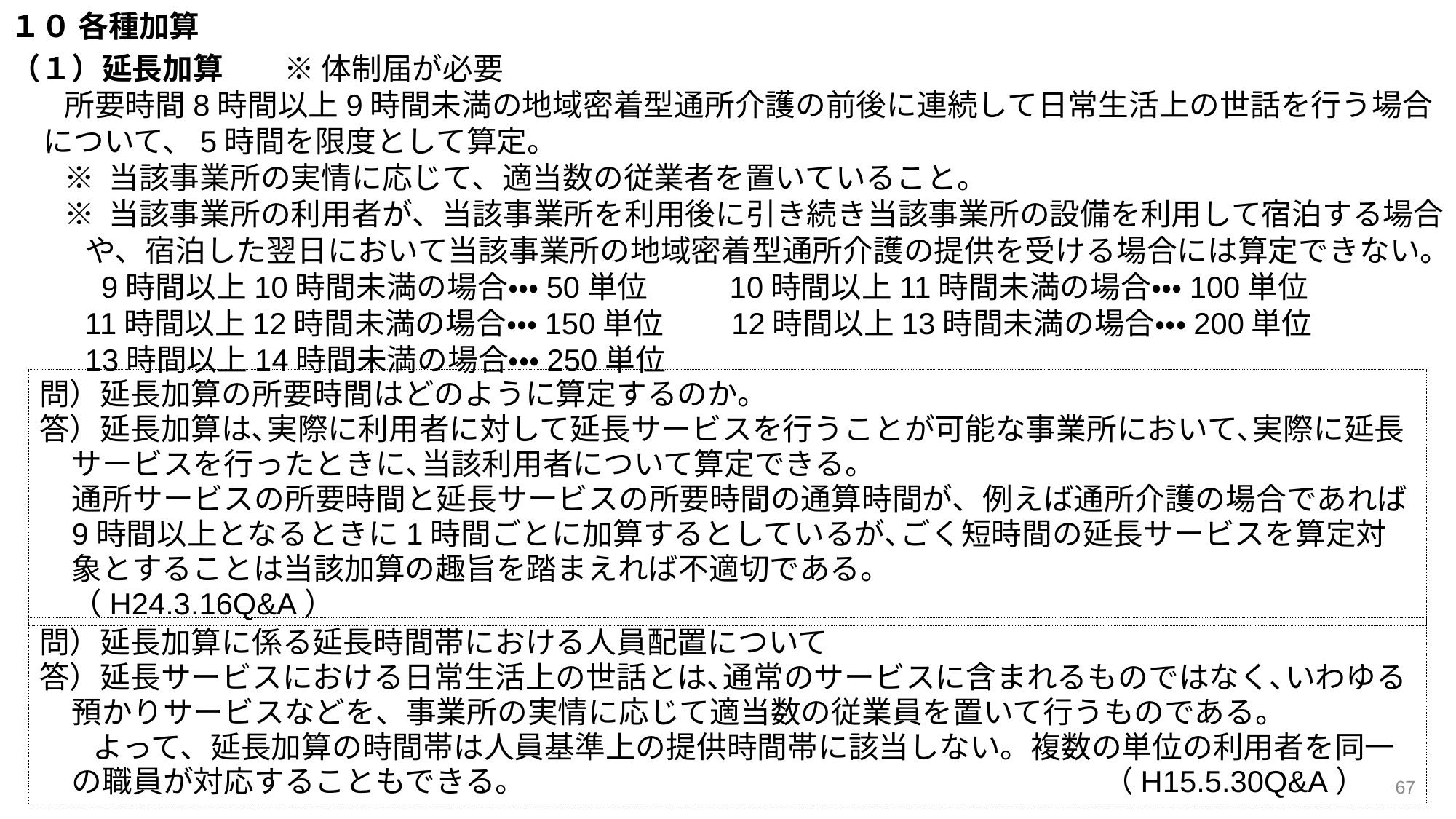

１０ 各種加算

（１）延長加算　　※ 体制届が必要
所要時間8時間以上9時間未満の地域密着型通所介護の前後に連続して日常生活上の世話を行う場合について、5時間を限度として算定。
※ 当該事業所の実情に応じて、適当数の従業者を置いていること。
※ 当該事業所の利用者が、当該事業所を利用後に引き続き当該事業所の設備を利用して宿泊する場合や、宿泊した翌日において当該事業所の地域密着型通所介護の提供を受ける場合には算定できない。
　9時間以上10時間未満の場合・・・50単位　  　10時間以上11時間未満の場合・・・100単位
11時間以上12時間未満の場合・・・150単位　　12時間以上13時間未満の場合・・・200単位
13時間以上14時間未満の場合・・・250単位
問）延長加算の所要時間はどのように算定するのか。
答）延長加算は､実際に利用者に対して延長サービスを行うことが可能な事業所において､実際に延長サービスを行ったときに､当該利用者について算定できる。
通所サービスの所要時間と延長サービスの所要時間の通算時間が、例えば通所介護の場合であれば9時間以上となるときに1時間ごとに加算するとしているが､ごく短時間の延長サービスを算定対象とすることは当該加算の趣旨を踏まえれば不適切である。　　　　　　　　　　（H24.3.16Q&A）
問）延長加算に係る延長時間帯における人員配置について
答）延長サービスにおける日常生活上の世話とは､通常のサービスに含まれるものではなく､いわゆる預かりサービスなどを、事業所の実情に応じて適当数の従業員を置いて行うものである。
よって、延長加算の時間帯は人員基準上の提供時間帯に該当しない。複数の単位の利用者を同一の職員が対応することもできる。　　　　　　　　　　　　　　　　　　　（H15.5.30Q&A）
67